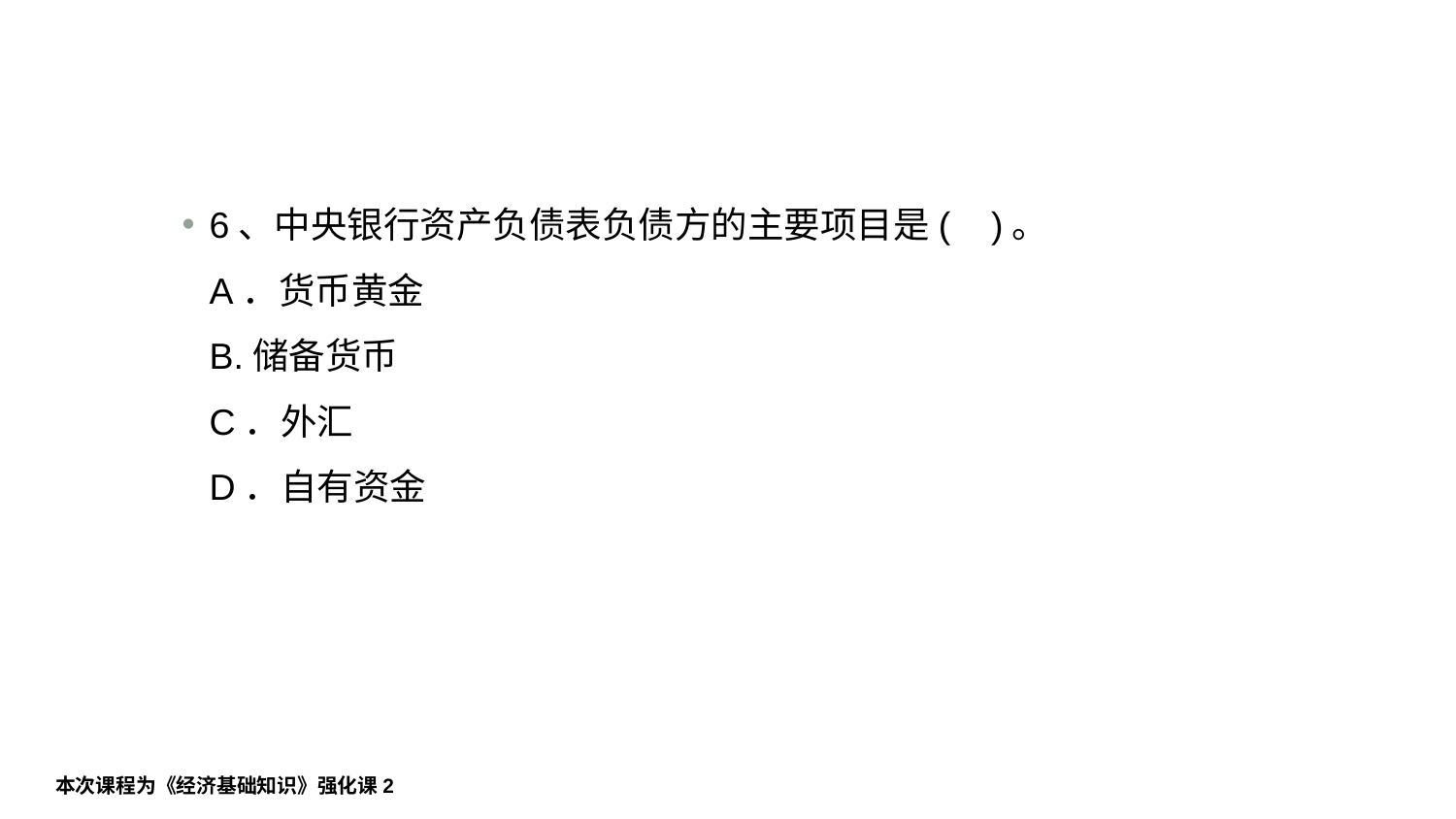

#
6、中央银行资产负债表负债方的主要项目是(    )。
A．货币黄金
B.储备货币
C．外汇
D．自有资金